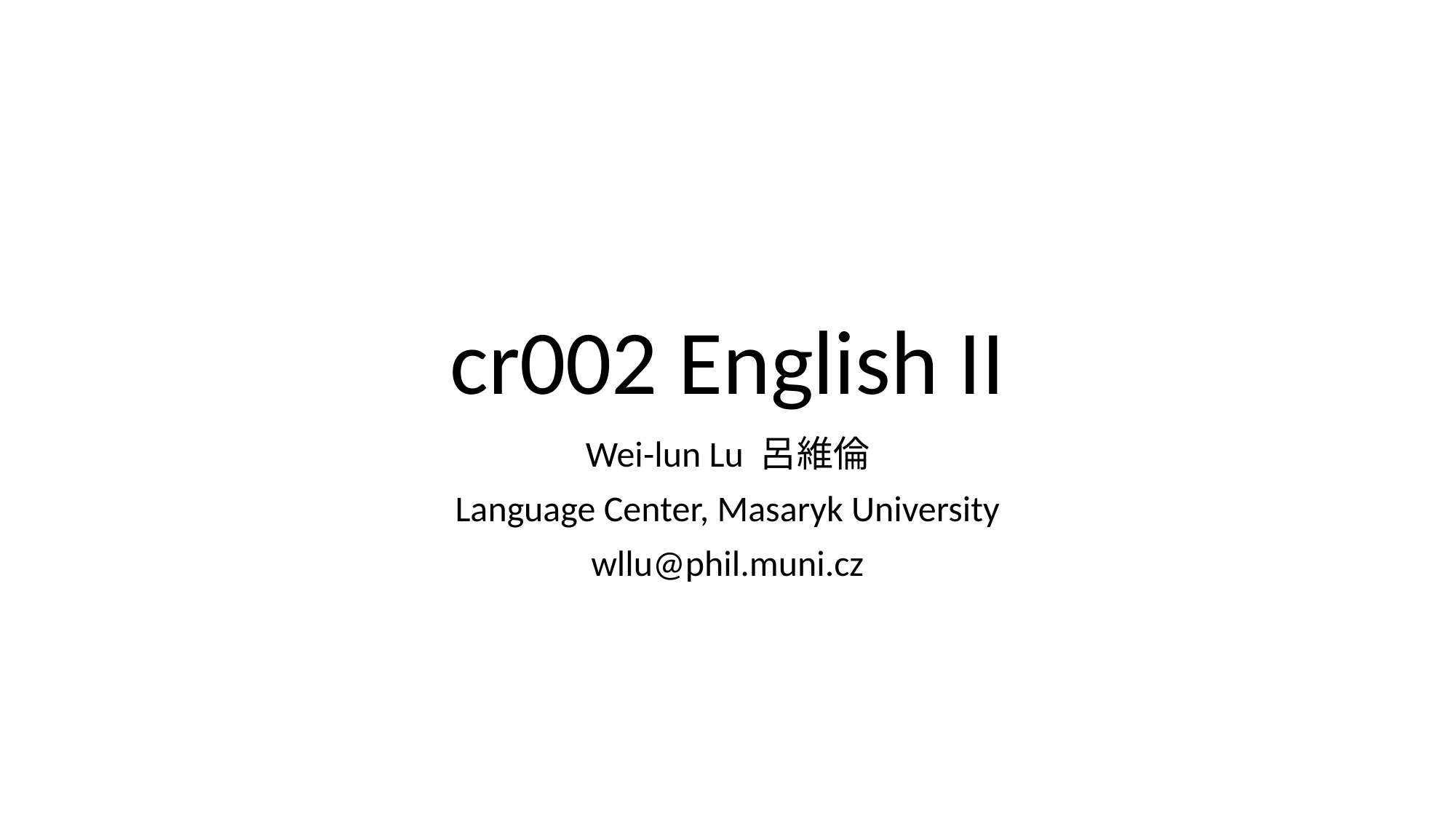

# cr002 English II
Wei-lun Lu 呂維倫
Language Center, Masaryk University
wllu@phil.muni.cz